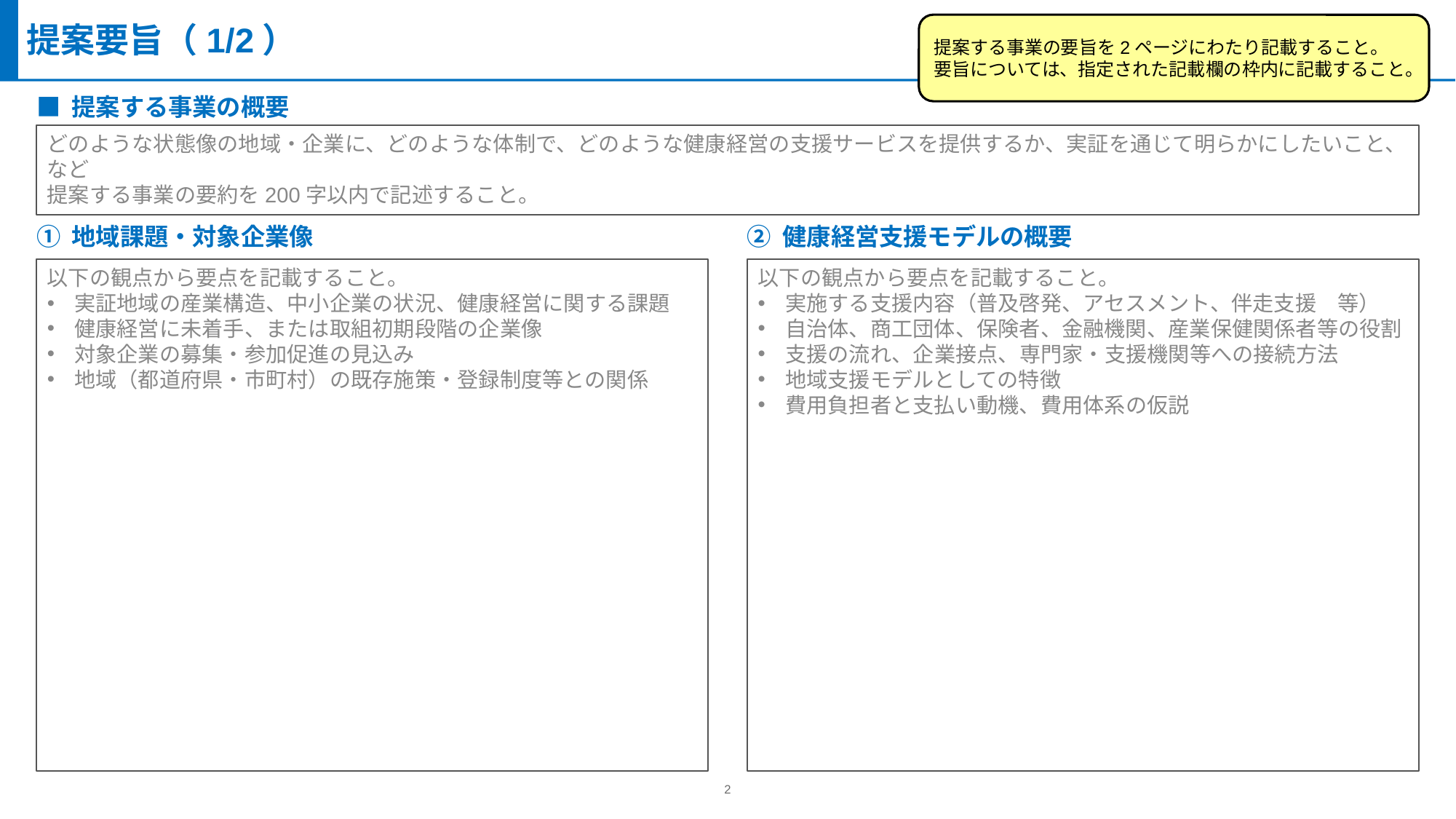

提案要旨（1/2）
提案する事業の要旨を2ページにわたり記載すること。
要旨については、指定された記載欄の枠内に記載すること。

■ 提案する事業の概要
どのような状態像の地域・企業に、どのような体制で、どのような健康経営の支援サービスを提供するか、実証を通じて明らかにしたいこと、など
提案する事業の要約を200字以内で記述すること。
① 地域課題・対象企業像
② 健康経営支援モデルの概要
以下の観点から要点を記載すること。
実証地域の産業構造、中小企業の状況、健康経営に関する課題
健康経営に未着手、または取組初期段階の企業像
対象企業の募集・参加促進の見込み
地域（都道府県・市町村）の既存施策・登録制度等との関係

以下の観点から要点を記載すること。
実施する支援内容（普及啓発、アセスメント、伴走支援　等）
自治体、商工団体、保険者、金融機関、産業保健関係者等の役割
支援の流れ、企業接点、専門家・支援機関等への接続方法
地域支援モデルとしての特徴
費用負担者と支払い動機、費用体系の仮説